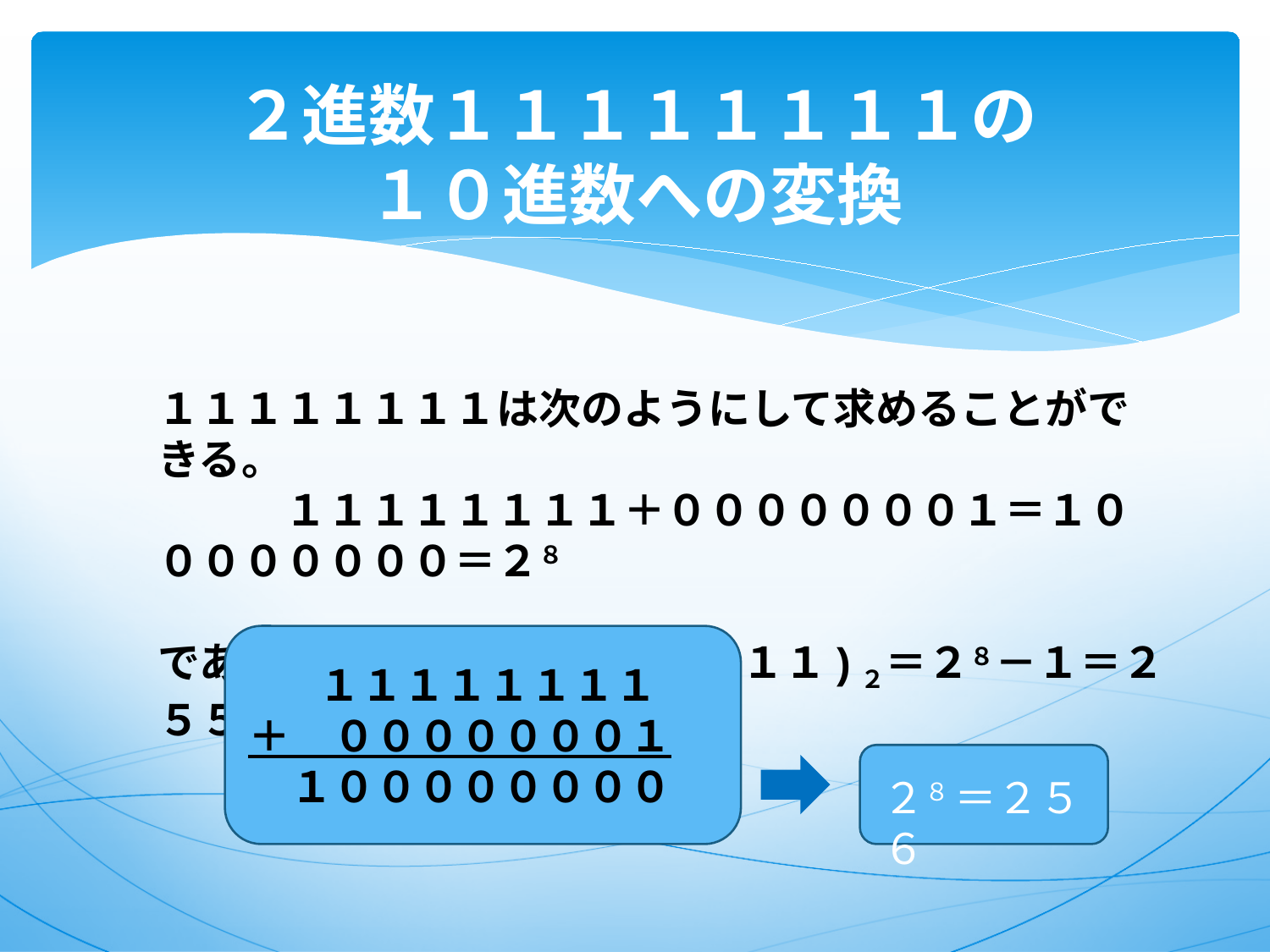

# ２進数１１１１１１１１の １０進数への変換
１１１１１１１１は次のようにして求めることができる。
　　　１１１１１１１１＋０００００００１＝１００００００００＝２８

であるから、　(１１１１１１１１)２＝２８－１＝２５５　となる。
　　 １１１１１１１１
＋　０００００００１
　１００００００００

２８ ＝２５６